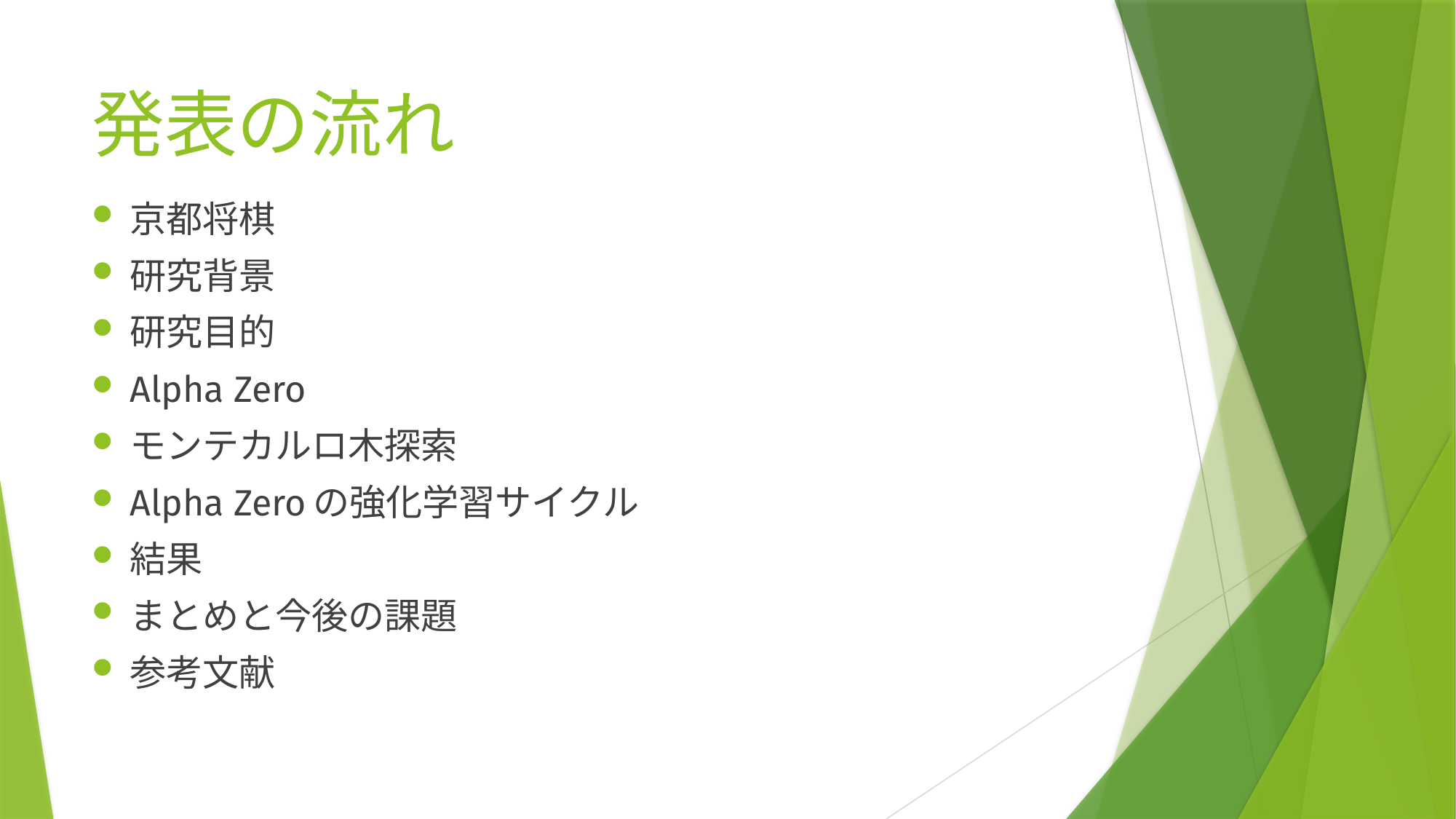

# 発表の流れ
京都将棋
研究背景
研究目的
Alpha Zero
モンテカルロ木探索
Alpha Zeroの強化学習サイクル
結果
まとめと今後の課題
参考文献